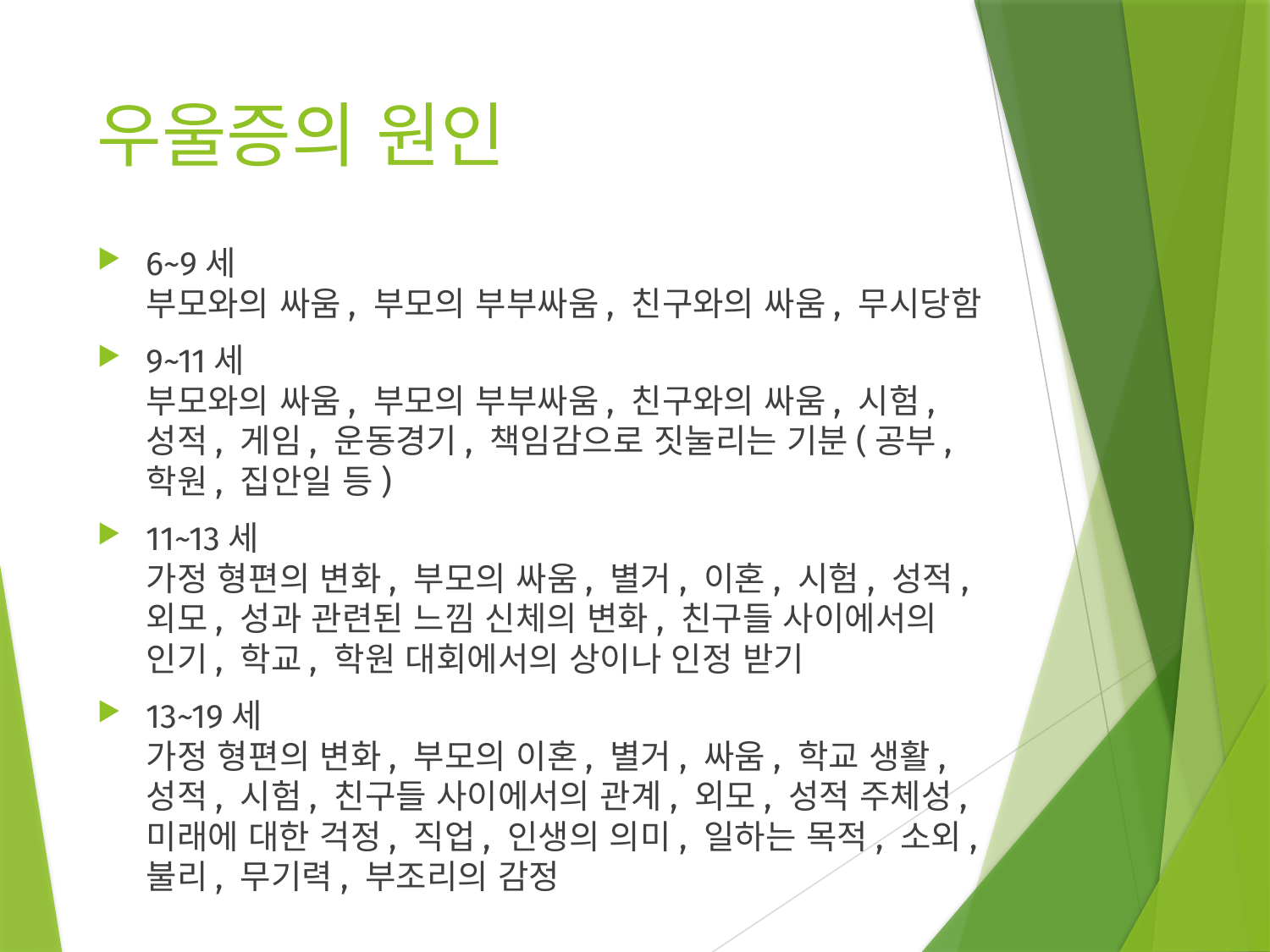

# 우울증의 원인
6~9세
부모와의 싸움, 부모의 부부싸움, 친구와의 싸움, 무시당함
9~11세
부모와의 싸움, 부모의 부부싸움, 친구와의 싸움, 시험, 성적, 게임, 운동경기, 책임감으로 짓눌리는 기분(공부, 학원, 집안일 등)
11~13세
가정 형편의 변화, 부모의 싸움, 별거, 이혼, 시험, 성적, 외모, 성과 관련된 느낌 신체의 변화, 친구들 사이에서의 인기, 학교, 학원 대회에서의 상이나 인정 받기
13~19세
가정 형편의 변화, 부모의 이혼, 별거, 싸움, 학교 생활, 성적, 시험, 친구들 사이에서의 관계, 외모, 성적 주체성, 미래에 대한 걱정, 직업, 인생의 의미, 일하는 목적, 소외, 불리, 무기력, 부조리의 감정